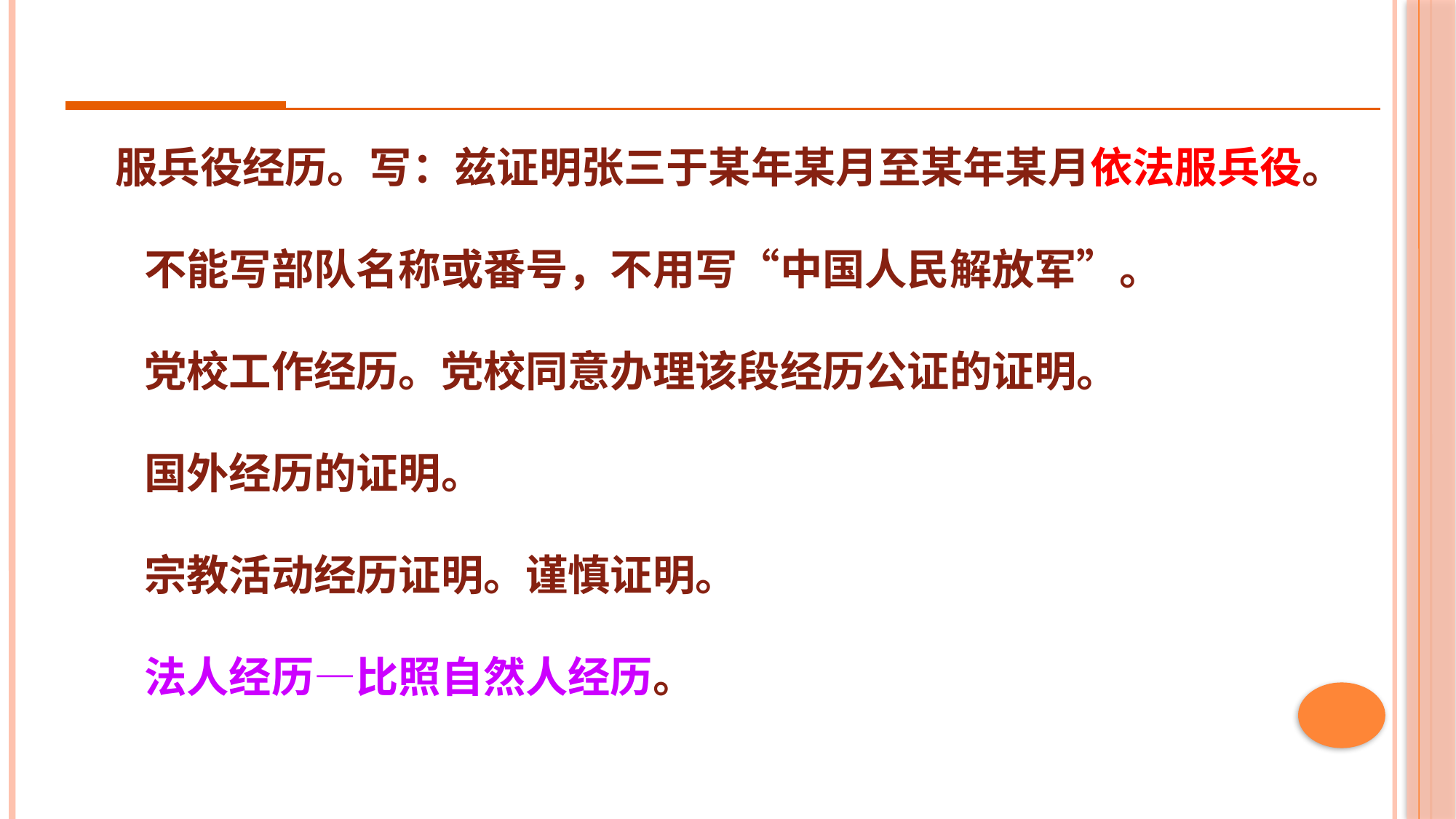

服兵役经历。写：兹证明张三于某年某月至某年某月依法服兵役。

    不能写部队名称或番号，不用写“中国人民解放军”。

    党校工作经历。党校同意办理该段经历公证的证明。

    国外经历的证明。

    宗教活动经历证明。谨慎证明。

    法人经历—比照自然人经历。